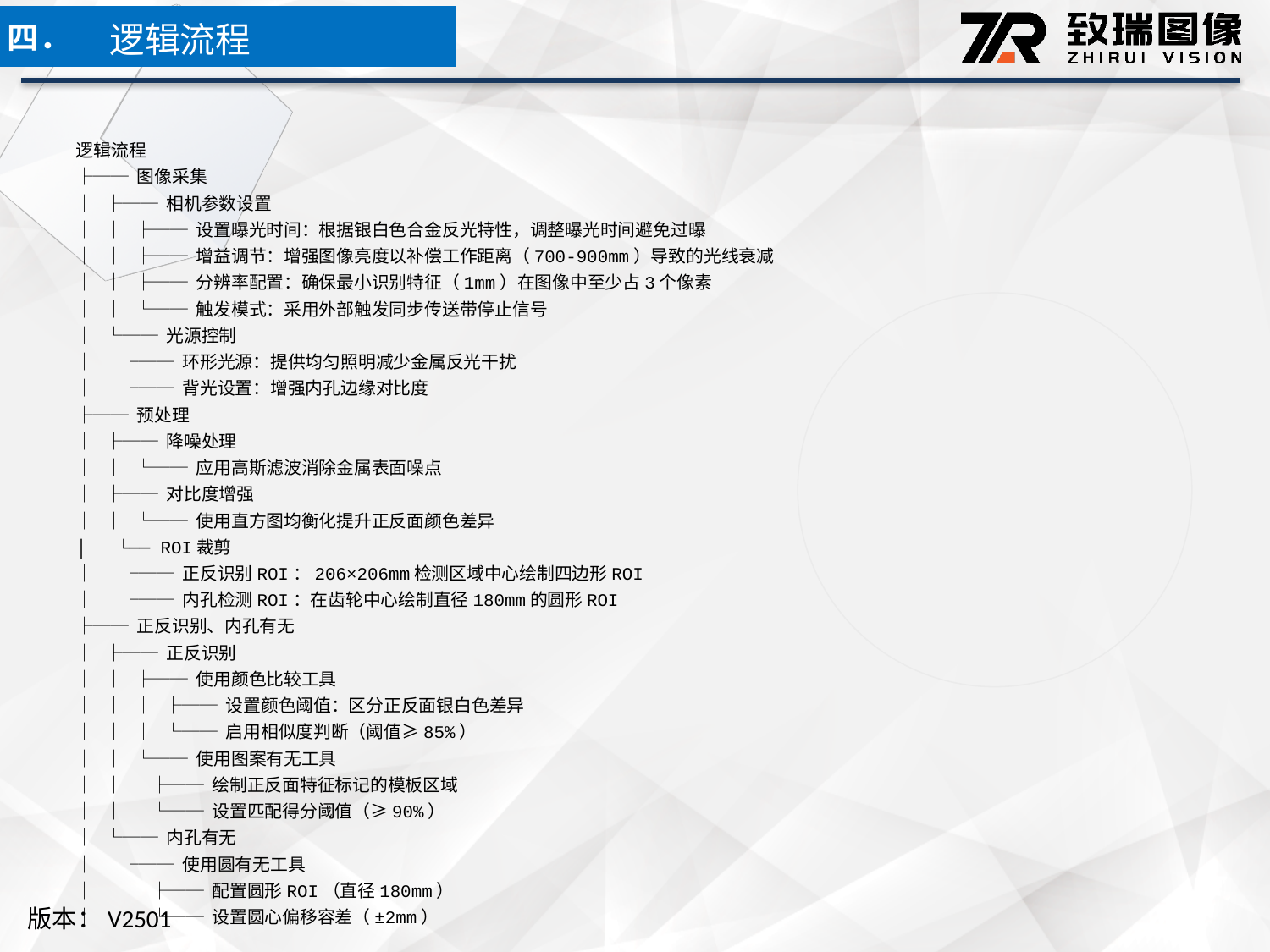

逻辑流程
四．

逻辑流程
├── 图像采集
│   ├── 相机参数设置
│   │   ├── 设置曝光时间：根据银白色合金反光特性，调整曝光时间避免过曝
│   │   ├── 增益调节：增强图像亮度以补偿工作距离（700-900mm）导致的光线衰减
│   │   ├── 分辨率配置：确保最小识别特征（1mm）在图像中至少占3个像素
│   │   └── 触发模式：采用外部触发同步传送带停止信号
│   └── 光源控制
│       ├── 环形光源：提供均匀照明减少金属反光干扰
│       └── 背光设置：增强内孔边缘对比度
├── 预处理
│   ├── 降噪处理
│   │   └── 应用高斯滤波消除金属表面噪点
│   ├── 对比度增强
│   │   └── 使用直方图均衡化提升正反面颜色差异
│   └── ROI裁剪
│       ├── 正反识别ROI：206×206mm检测区域中心绘制四边形ROI
│       └── 内孔检测ROI：在齿轮中心绘制直径180mm的圆形ROI
├── 正反识别、内孔有无
│   ├── 正反识别
│   │   ├── 使用颜色比较工具
│   │   │   ├── 设置颜色阈值：区分正反面银白色差异
│   │   │   └── 启用相似度判断（阈值≥85%）
│   │   └── 使用图案有无工具
│   │       ├── 绘制正反面特征标记的模板区域
│   │       └── 设置匹配得分阈值（≥90%）
│   └── 内孔有无
│       ├── 使用圆有无工具
│       │   ├── 配置圆形ROI（直径180mm）
│       │   └── 设置圆心偏移容差（±2mm）